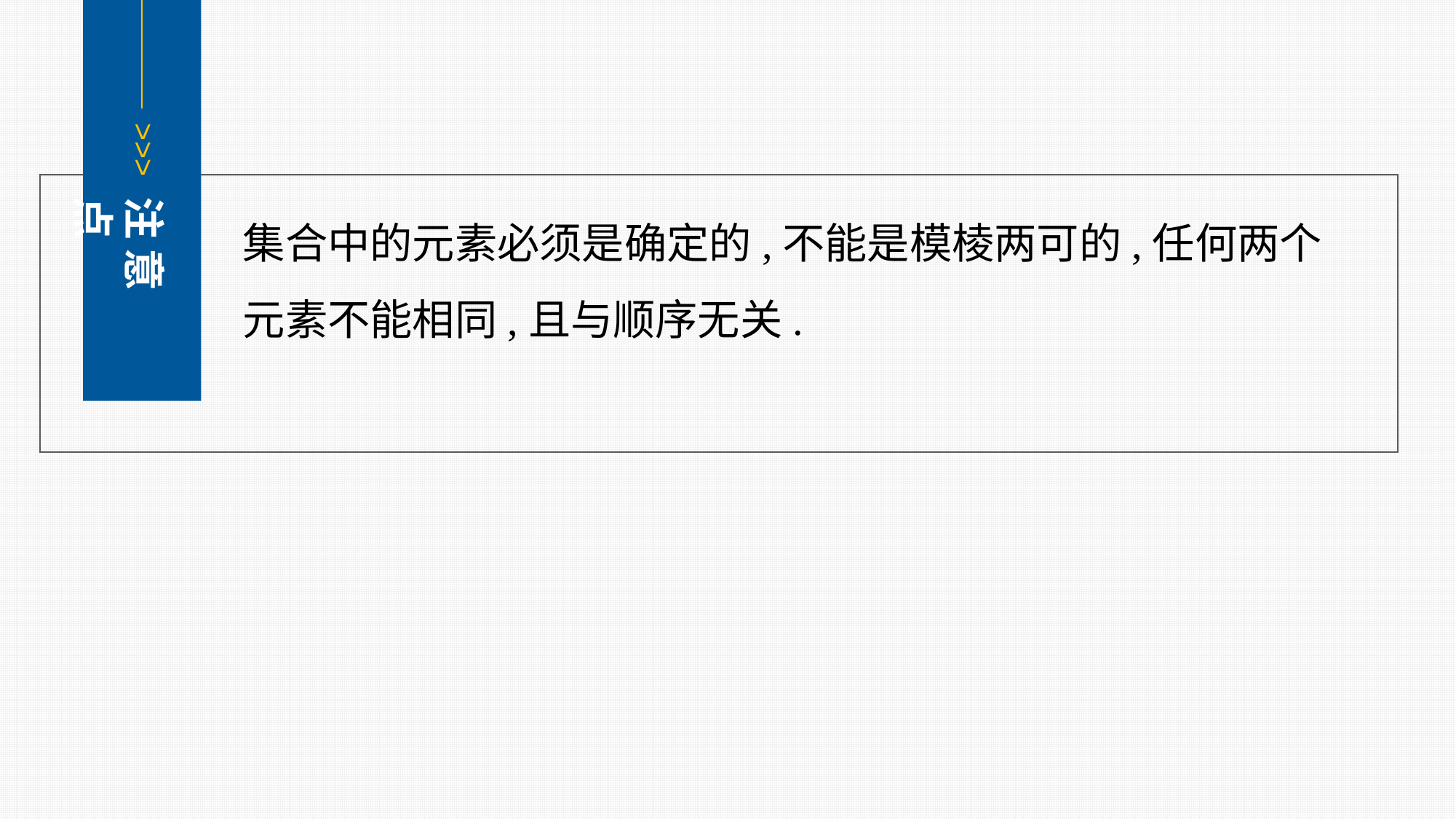

<<<
注 意 点

集合中的元素必须是确定的,不能是模棱两可的,任何两个元素不能相同,且与顺序无关.